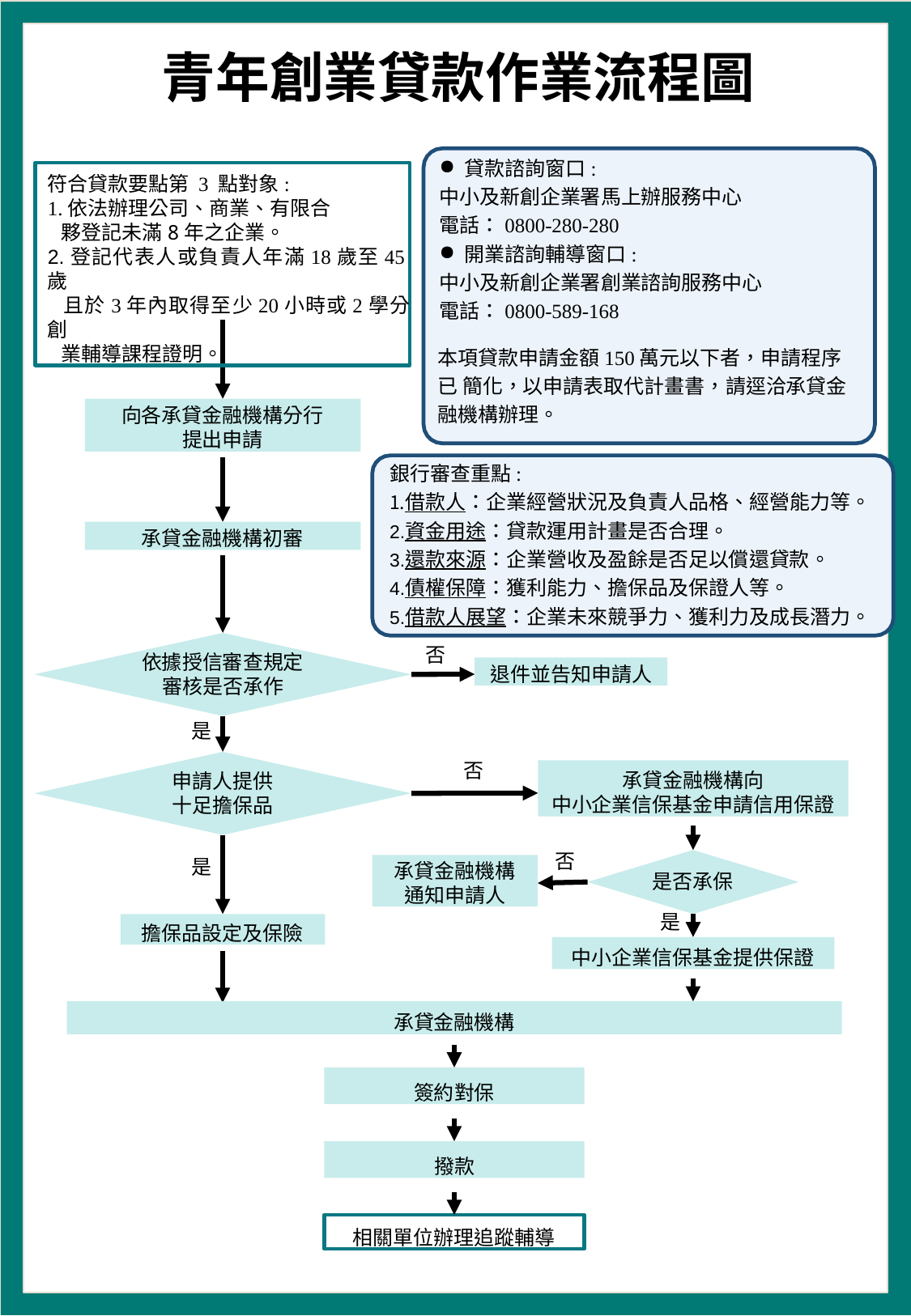

# 青年創業貸款作業流程圖

貸款諮詢窗口:
中小及新創企業署馬上辦服務中心
電話：0800-280-280
開業諮詢輔導窗口:
中小及新創企業署創業諮詢服務中心
電話：0800-589-168
符合貸款要點第 3 點對象:
1.依法辦理公司、商業、有限合
  夥登記未滿8年之企業。
2.登記代表人或負責人年滿18歲至45歲
  且於3年內取得至少20小時或2學分創
  業輔導課程證明。
本項貸款申請金額150萬元以下者，申請程序已 簡化，以申請表取代計畫書，請逕洽承貸金融機構辦理。
向各承貸金融機構分行 提出申請

銀行審查重點:
借款人：企業經營狀況及負責人品格、經營能力等。
資金用途：貸款運用計畫是否合理。
還款來源：企業營收及盈餘是否足以償還貸款。
債權保障：獲利能力、擔保品及保證人等。
借款人展望：企業未來競爭力、獲利力及成長潛力。

承貸金融機構初審

否
依據授信審查規定 審核是否承作
退件並告知申請人

是

否
承貸金融機構向
中小企業信保基金申請信用保證
申請人提供 十足擔保品

否

是
承貸金融機構 通知申請人
是否承保
是

擔保品設定及保險
中小企業信保基金提供保證

承貸金融機構

簽約對保

撥款

相關單位辦理追蹤輔導